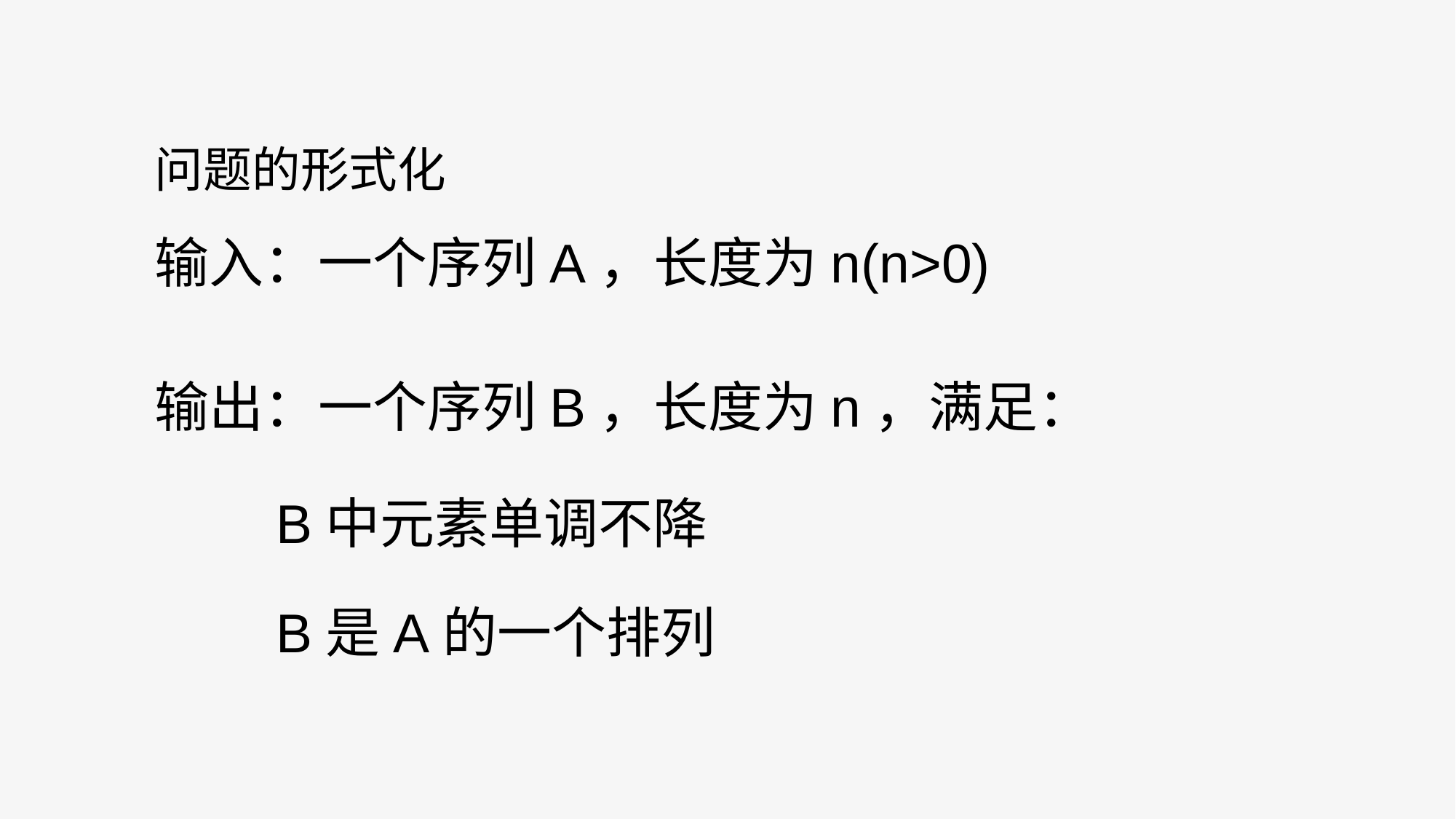

问题的形式化
# 输入：一个序列A，长度为n(n>0)
输出：一个序列B，长度为n，满足：
B中元素单调不降
B是A的一个排列